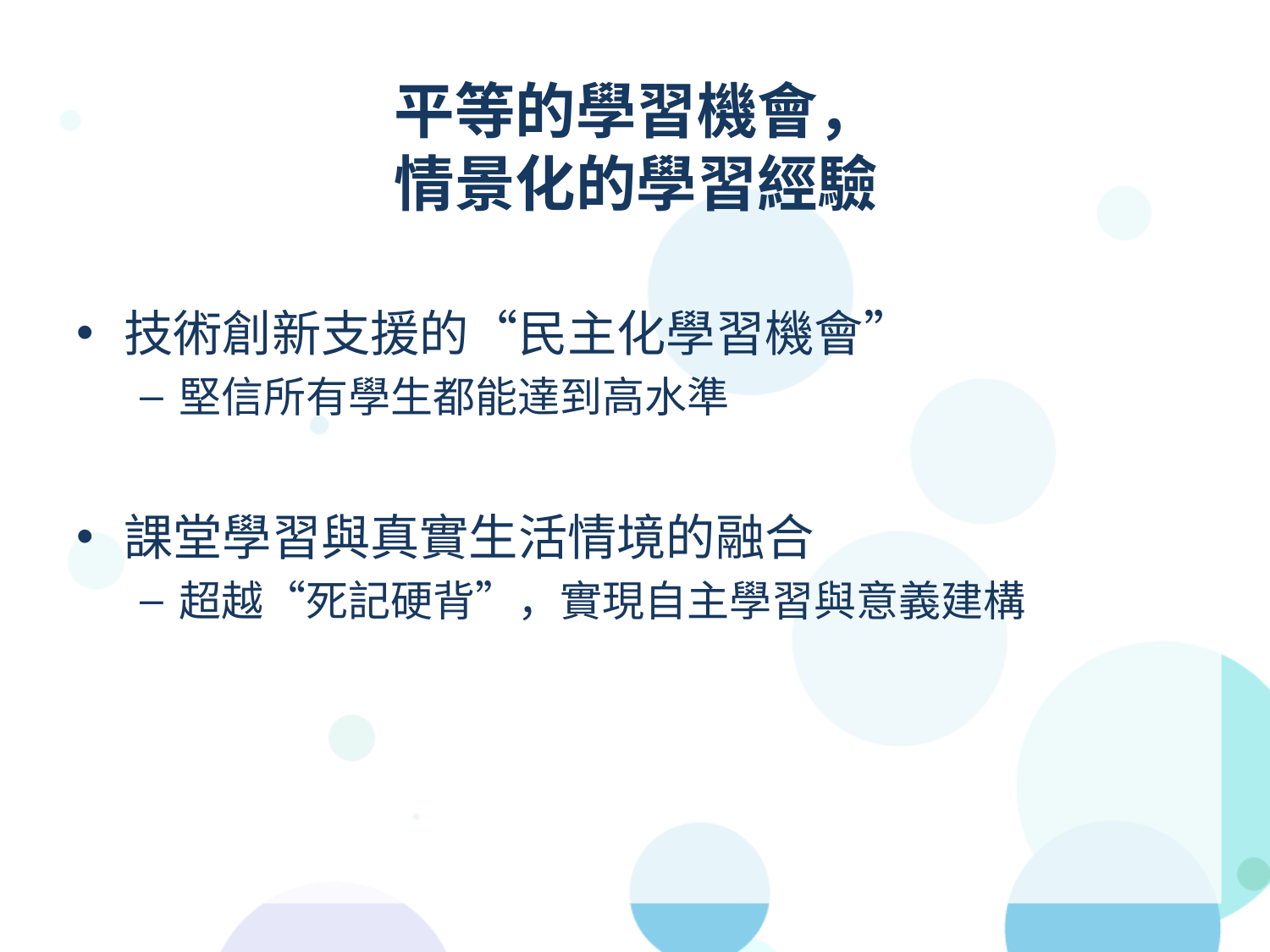

# 平等的學習機會， 情景化的學習經驗
技術創新支援的“民主化學習機會”
堅信所有學生都能達到高水準

課堂學習與真實生活情境的融合
超越“死記硬背”，實現自主學習與意義建構